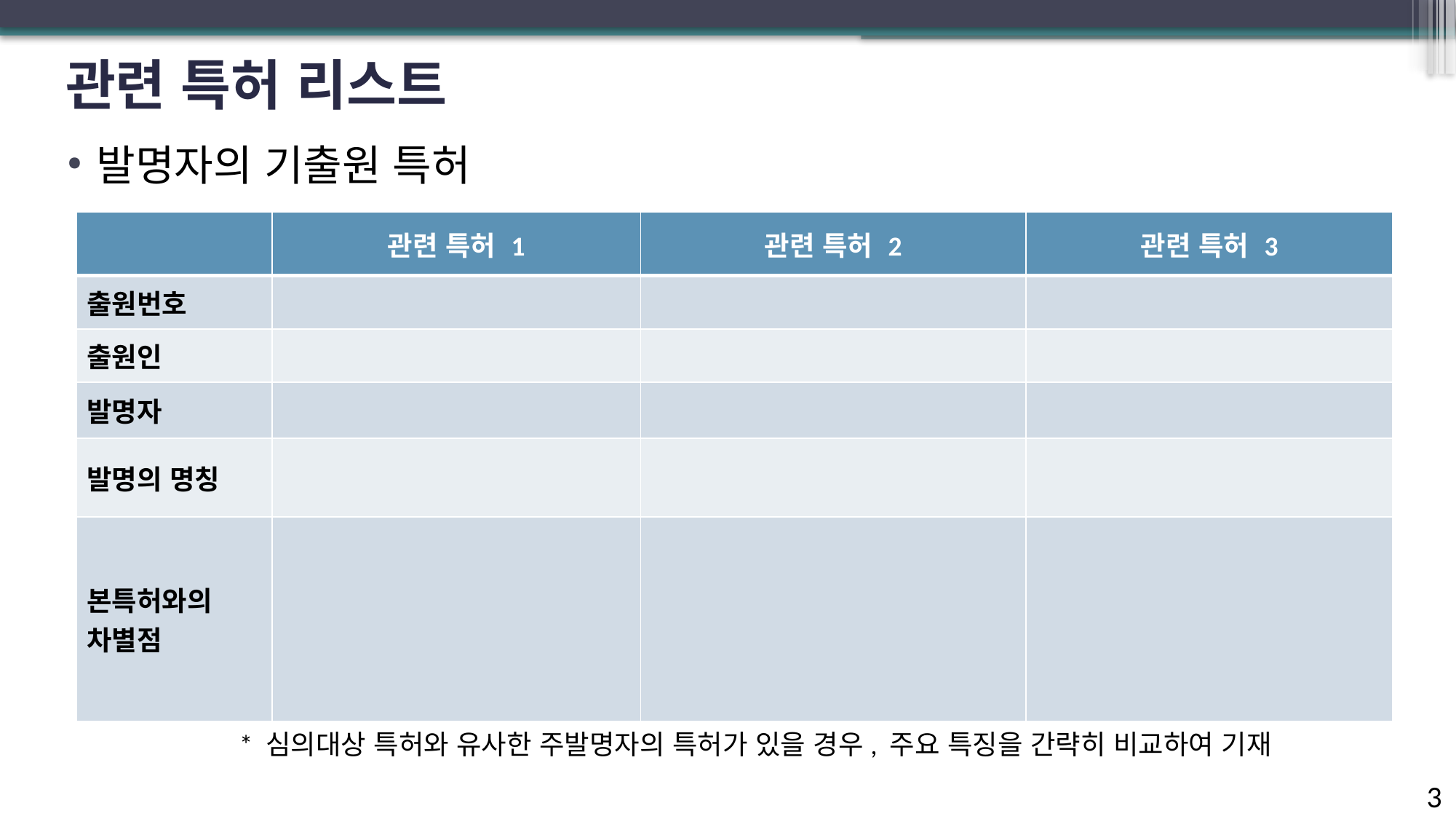

# 관련 특허 리스트
발명자의 기출원 특허
|  | 관련 특허 1 | 관련 특허 2 | 관련 특허 3 |
| --- | --- | --- | --- |
| 출원번호 |  |  |  |
| 출원인 |  |  |  |
| 발명자 |  |  |  |
| 발명의 명칭 |  |  |  |
| 본특허와의 차별점 |  |  |  |
* 심의대상 특허와 유사한 주발명자의 특허가 있을 경우, 주요 특징을 간략히 비교하여 기재
3